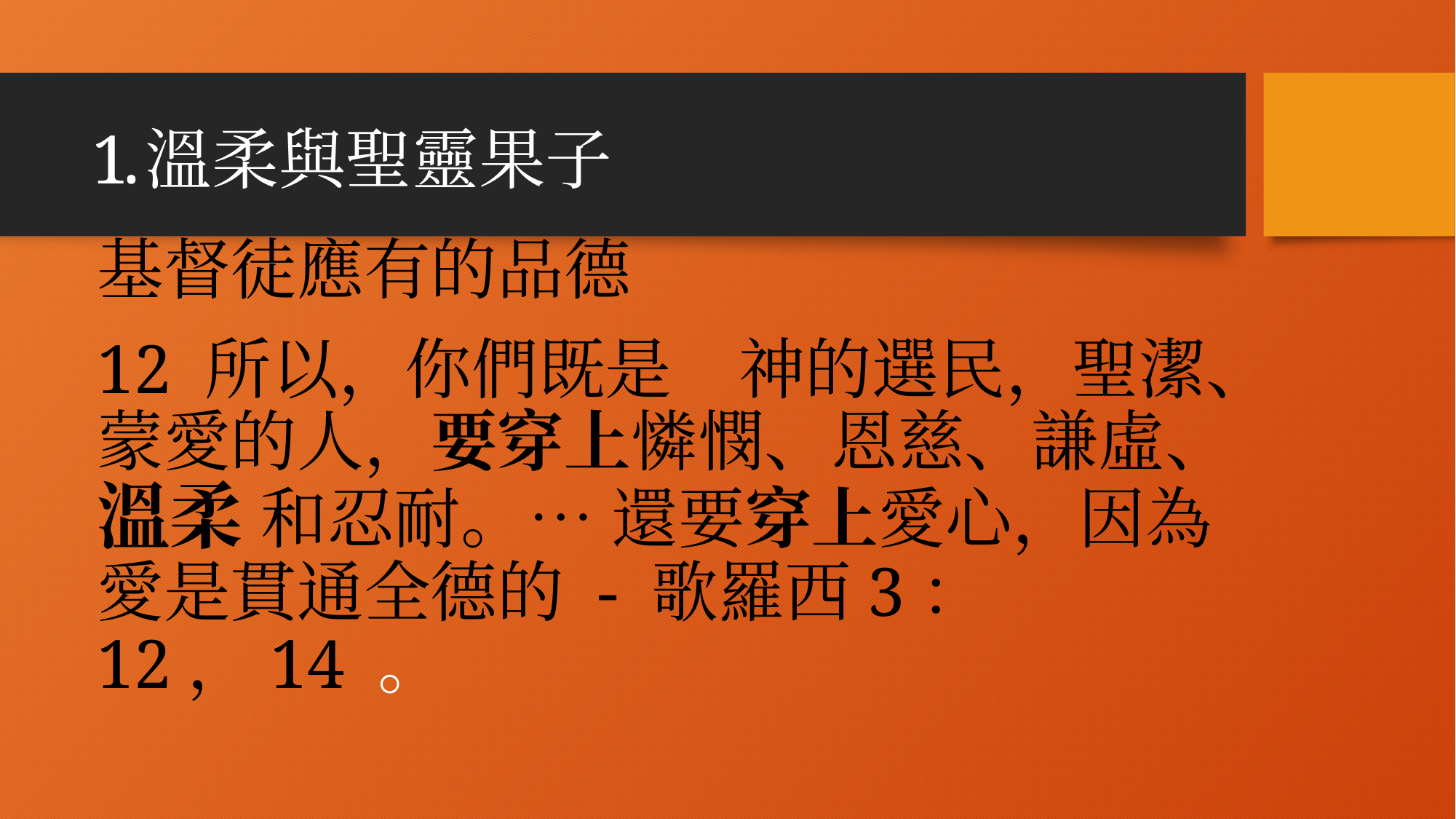

# 溫柔與聖靈果子
基督徒應有的品德
12 所以，你們既是　神的選民，聖潔、蒙愛的人，要穿上憐憫、恩慈、謙虛、溫柔 和忍耐。… 還要穿上愛心，因為愛是貫通全德的 - 歌羅西3：12，14 。